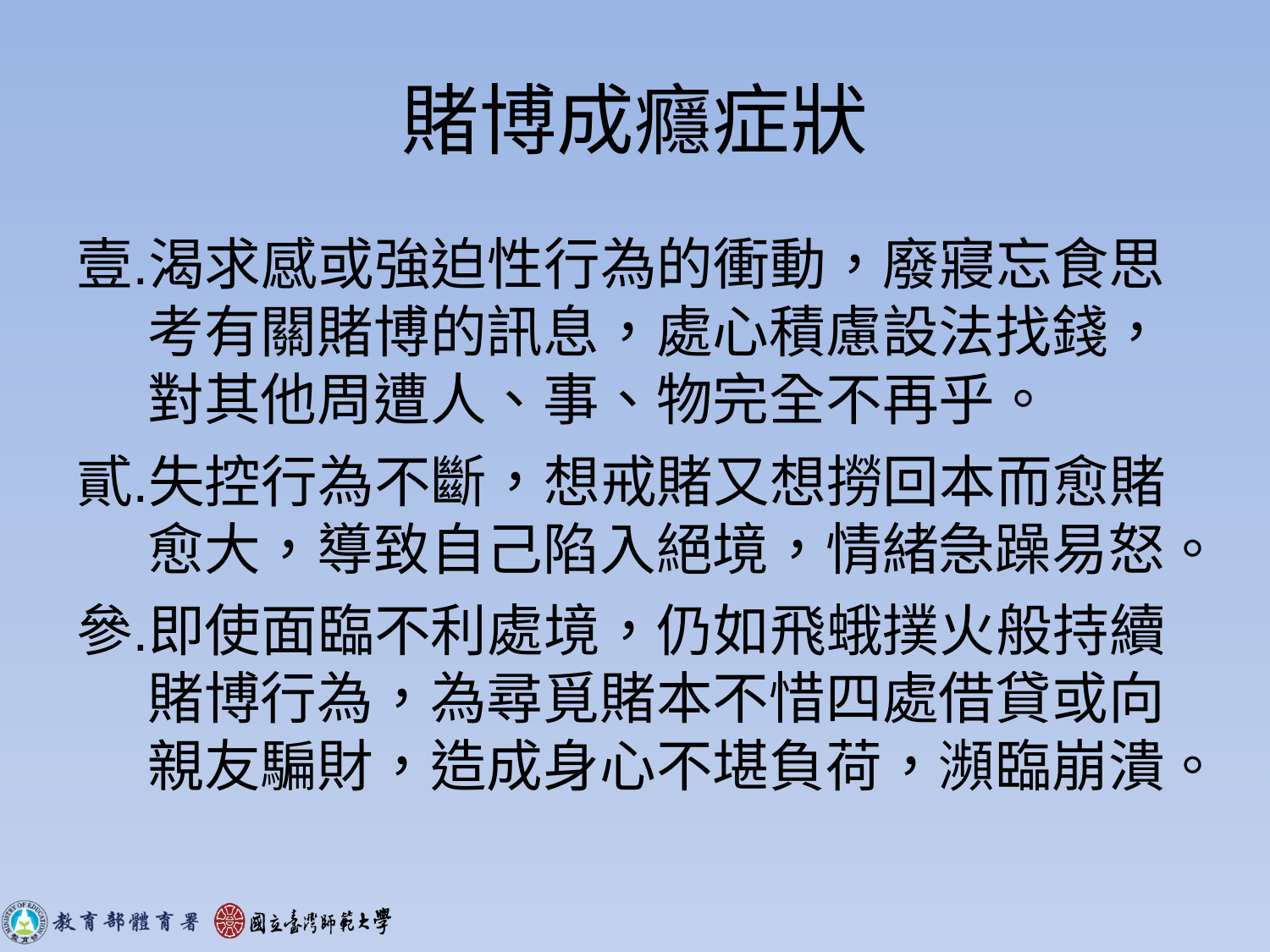

# 賭博成癮症狀
渴求感或強迫性行為的衝動，廢寢忘食思考有關賭博的訊息，處心積慮設法找錢，對其他周遭人、事、物完全不再乎。
失控行為不斷，想戒賭又想撈回本而愈賭愈大，導致自己陷入絕境，情緒急躁易怒。
即使面臨不利處境，仍如飛蛾撲火般持續賭博行為，為尋覓賭本不惜四處借貸或向親友騙財，造成身心不堪負荷，瀕臨崩潰。